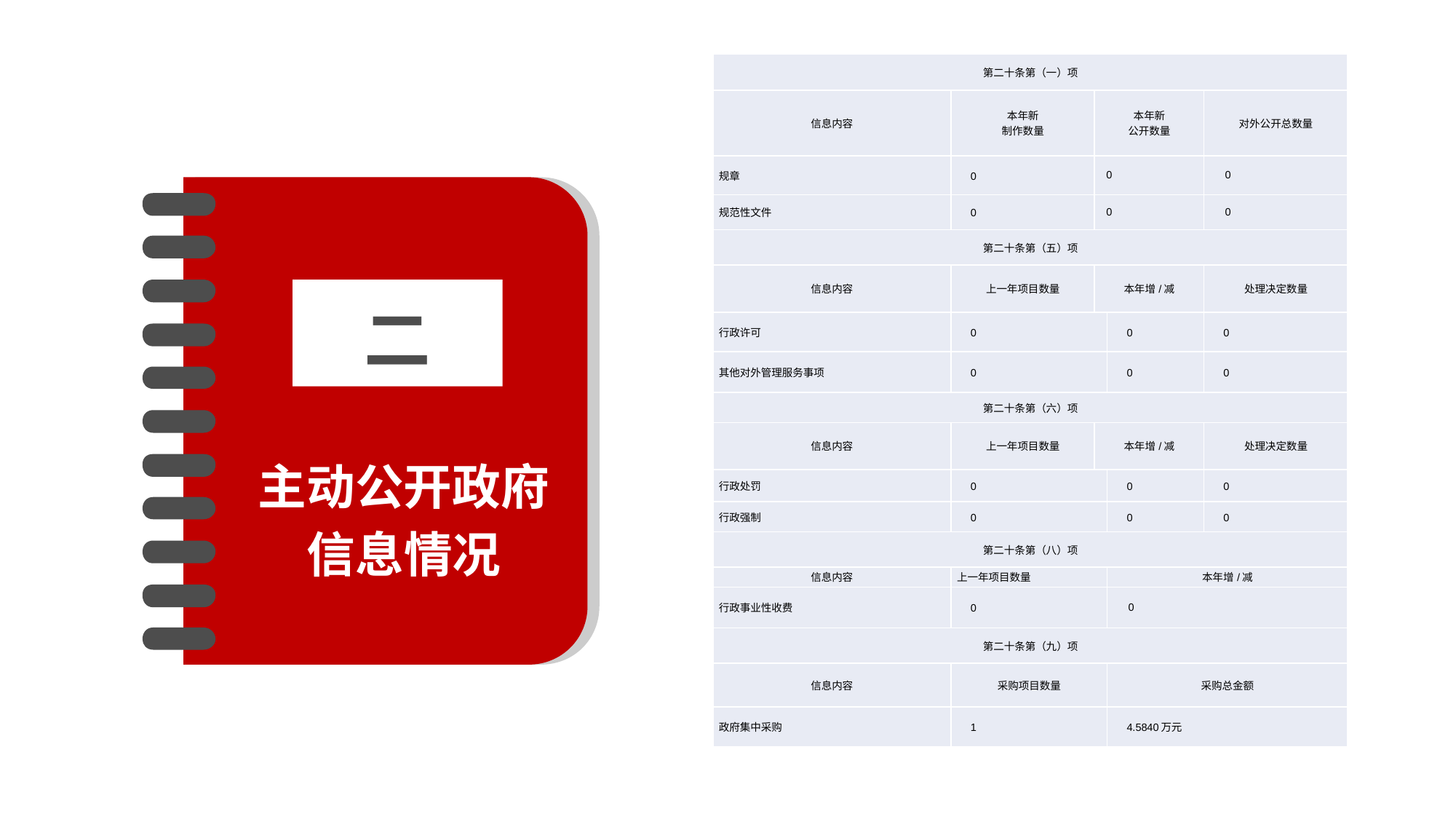

| 第二十条第（一）项 |  |  |  |  |
| --- | --- | --- | --- | --- |
| 信息内容 | 本年新 制作数量 | 本年新 公开数量 |  | 对外公开总数量 |
| 规章 | 0 | 0 |  | 0 |
| 规范性文件 | 0 | 0 |  | 0 |
| 第二十条第（五）项 |  |  |  |  |
| 信息内容 | 上一年项目数量 | 本年增/减 |  | 处理决定数量 |
| 行政许可 | 0 |  | 0 | 0 |
| 其他对外管理服务事项 | 0 |  | 0 | 0 |
| 第二十条第（六）项 |  |  |  |  |
| 信息内容 | 上一年项目数量 | 本年增/减 |  | 处理决定数量 |
| 行政处罚 | 0 |  | 0 | 0 |
| 行政强制 | 0 |  | 0 | 0 |
| 第二十条第（八）项 |  |  |  |  |
| 信息内容 | 上一年项目数量 |  | 本年增/减 |  |
| 行政事业性收费 | 0 |  | 0 |  |
| 第二十条第（九）项 |  |  |  |  |
| 信息内容 | 采购项目数量 |  | 采购总金额 |  |
| 政府集中采购 | 1 |  | 4.5840万元 |  |

二
主动公开政府
信息情况